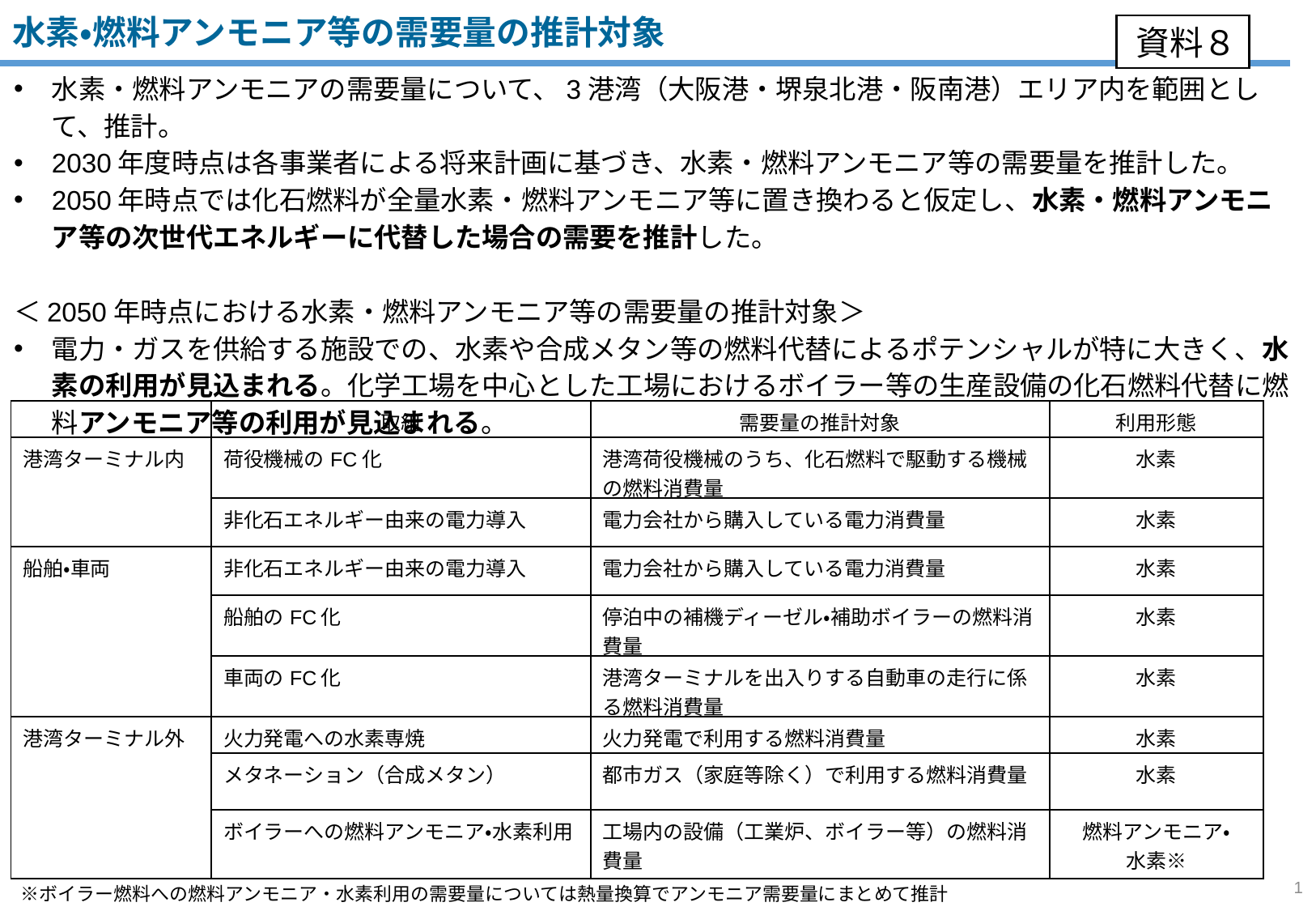

水素・燃料アンモニア等の需要量の推計対象
資料８
水素・燃料アンモニアの需要量について、3港湾（大阪港・堺泉北港・阪南港）エリア内を範囲として、推計。
2030年度時点は各事業者による将来計画に基づき、水素・燃料アンモニア等の需要量を推計した。
2050年時点では化石燃料が全量水素・燃料アンモニア等に置き換わると仮定し、水素・燃料アンモニア等の次世代エネルギーに代替した場合の需要を推計した。

＜2050年時点における水素・燃料アンモニア等の需要量の推計対象＞
電力・ガスを供給する施設での、水素や合成メタン等の燃料代替によるポテンシャルが特に大きく、水素の利用が見込まれる。化学工場を中心とした工場におけるボイラー等の生産設備の化石燃料代替に燃料アンモニア等の利用が見込まれる。
|  | 取組 | 需要量の推計対象 | 利用形態 |
| --- | --- | --- | --- |
| 港湾ターミナル内 | 荷役機械のFC化 | 港湾荷役機械のうち、化石燃料で駆動する機械の燃料消費量 | 水素 |
|  | 非化石エネルギー由来の電力導入 | 電力会社から購入している電力消費量 | 水素 |
| 船舶・車両 | 非化石エネルギー由来の電力導入 | 電力会社から購入している電力消費量 | 水素 |
|  | 船舶のFC化 | 停泊中の補機ディーゼル・補助ボイラーの燃料消費量 | 水素 |
|  | 車両のFC化 | 港湾ターミナルを出入りする自動車の走行に係る燃料消費量 | 水素 |
| 港湾ターミナル外 | 火力発電への水素専焼 | 火力発電で利用する燃料消費量 | 水素 |
|  | メタネーション（合成メタン） | 都市ガス（家庭等除く）で利用する燃料消費量 | 水素 |
|  | ボイラーへの燃料アンモニア・水素利用 | 工場内の設備（工業炉、ボイラー等）の燃料消費量 | 燃料アンモニア・ 水素※ |
1
　※ボイラー燃料への燃料アンモニア・水素利用の需要量については熱量換算でアンモニア需要量にまとめて推計